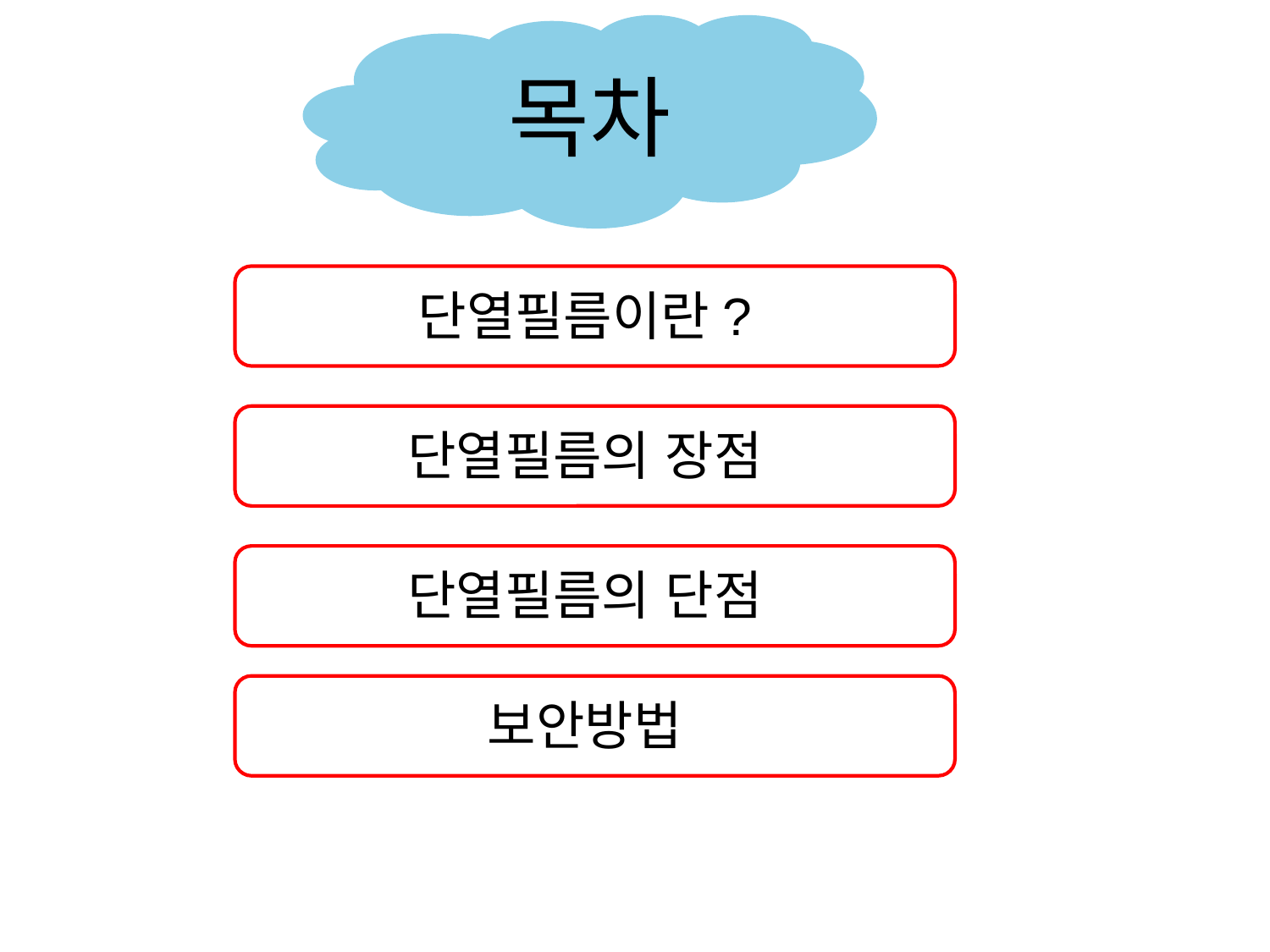

목차

단열필름이란?

단열필름의 장점

단열필름의 단점

보안방법